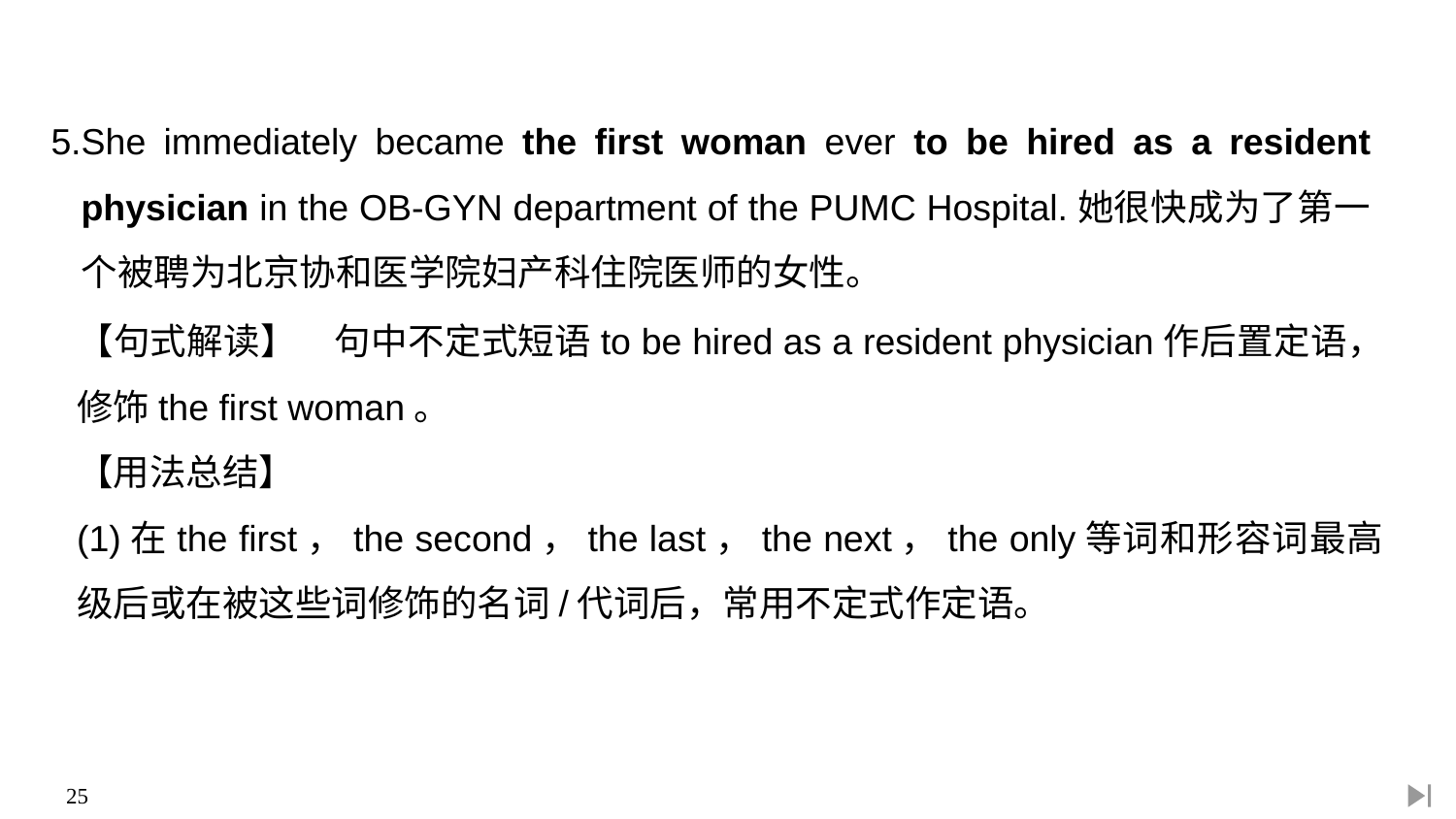

5.She immediately became the first woman ever to be hired as a resident physician in the OB-GYN department of the PUMC Hospital.她很快成为了第一个被聘为北京协和医学院妇产科住院医师的女性。
【句式解读】　句中不定式短语to be hired as a resident physician作后置定语，修饰the first woman。
【用法总结】
(1)在the first，the second，the last，the next，the only等词和形容词最高级后或在被这些词修饰的名词/代词后，常用不定式作定语。